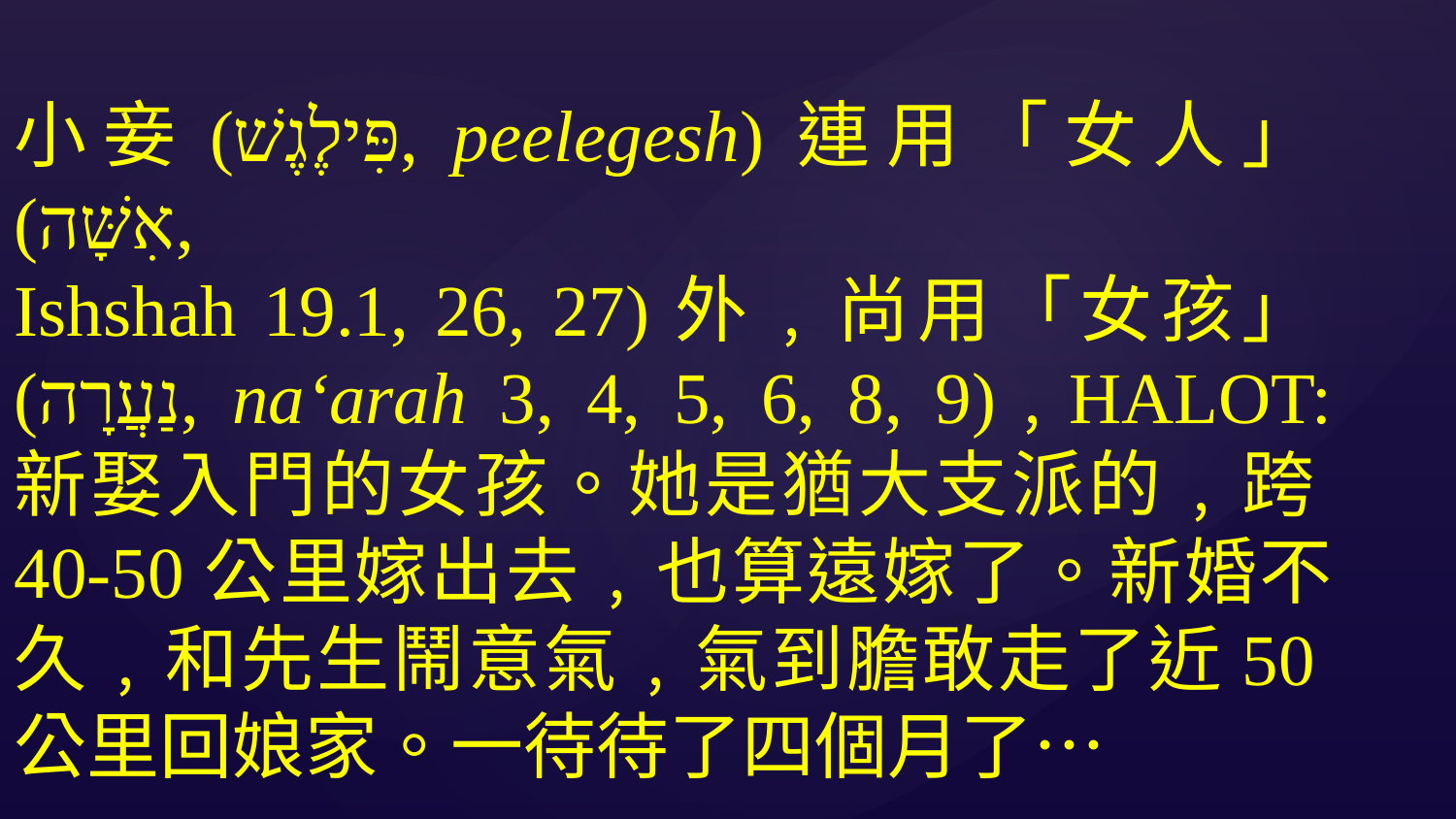

小妾(פִּילֶגֶשׁ, peelegesh)連用「女人」(אִשָּׁה,
Ishshah 19.1, 26, 27)外﹐尚用「女孩」(נַעֲרָה, na‘arah 3, 4, 5, 6, 8, 9)﹐HALOT: 新娶入門的女孩。她是猶大支派的﹐跨40-50公里嫁出去﹐也算遠嫁了。新婚不久﹐和先生鬧意氣﹐氣到膽敢走了近50公里回娘家。一待待了四個月了…